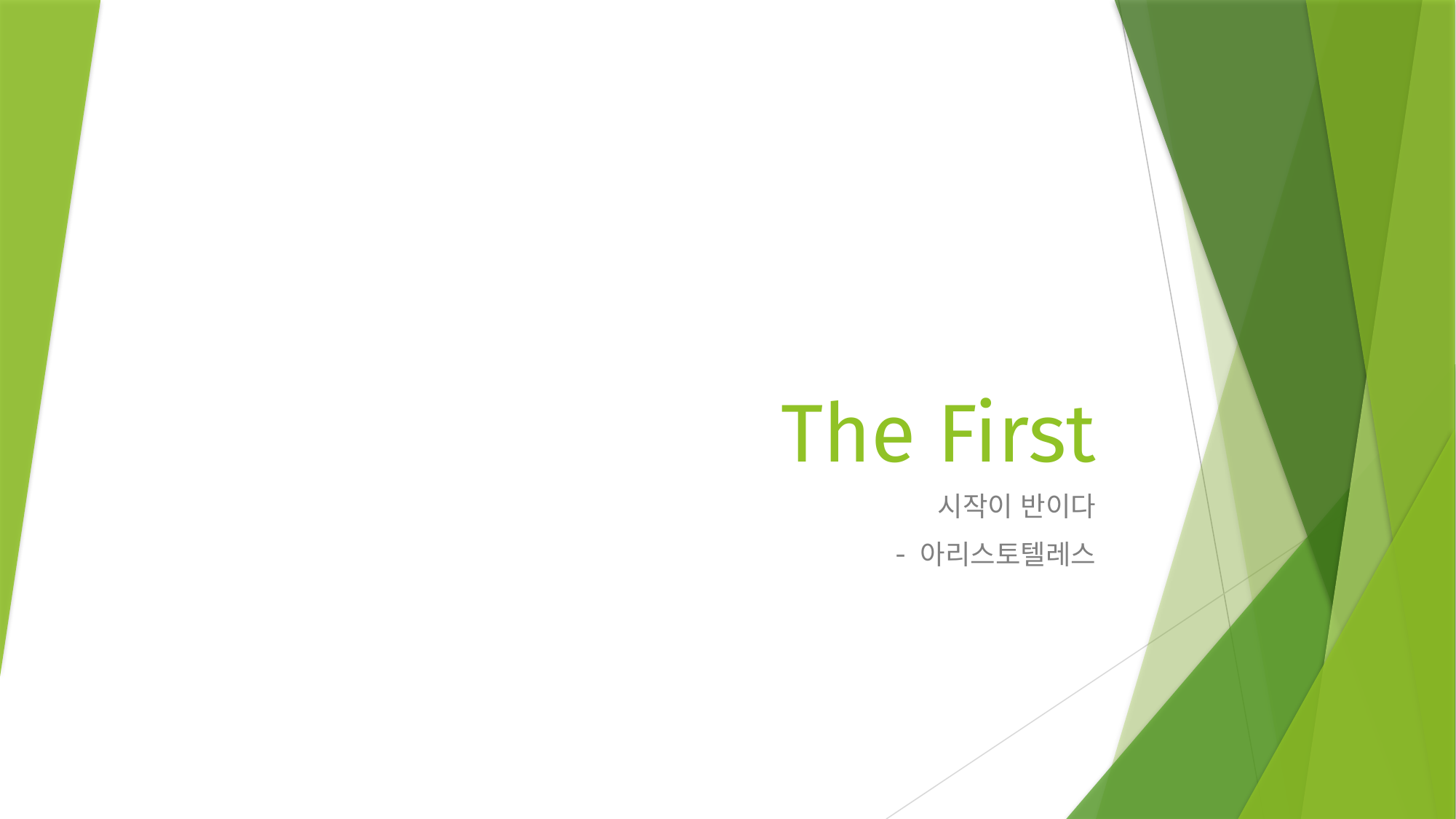

# The First
시작이 반이다
- 아리스토텔레스